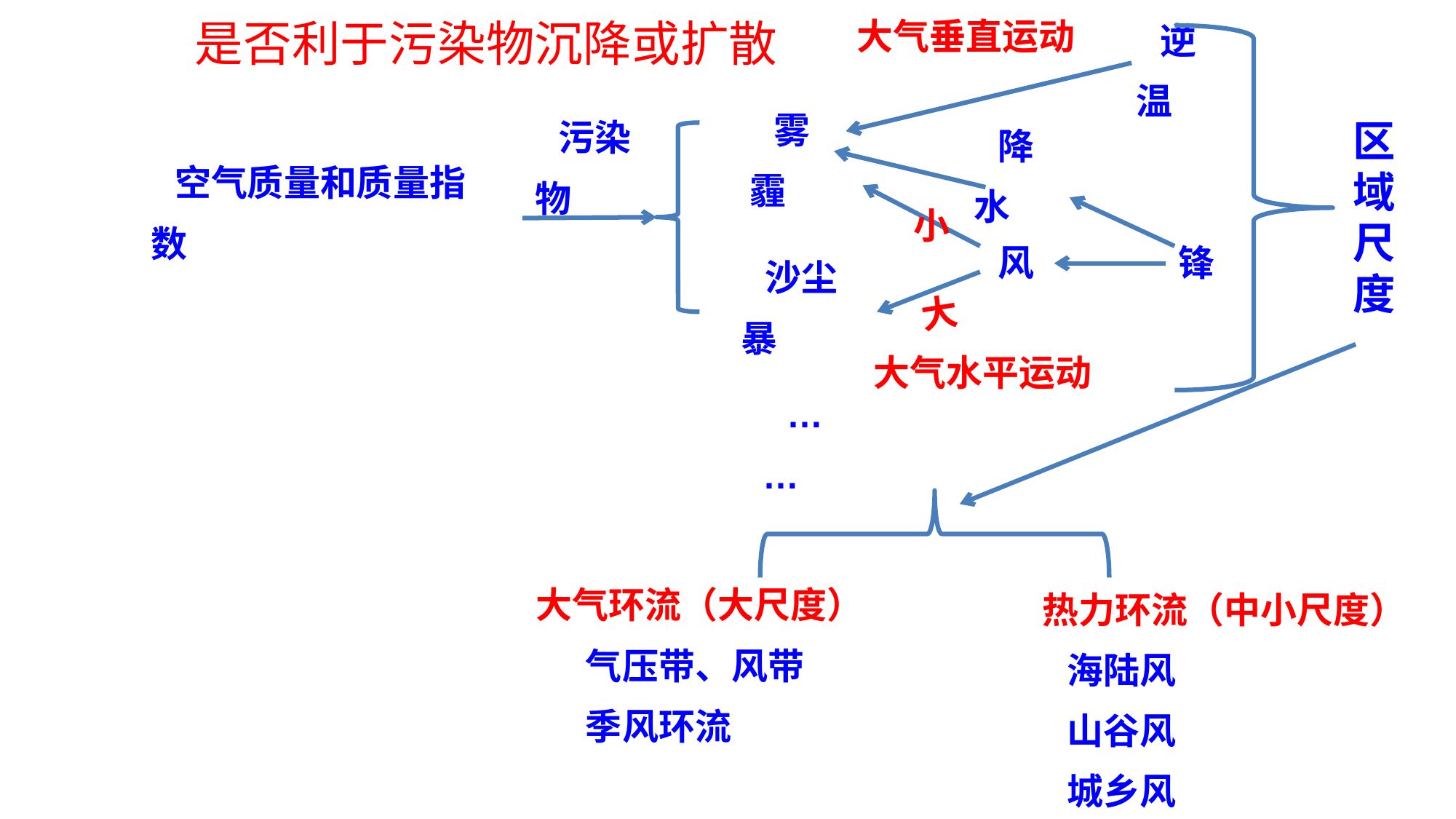

是否利于污染物沉降或扩散
大气垂直运动
逆温

区域尺度
雾霾

污染物
降水
空气质量和质量指数
小
锋
风
沙尘暴
大
大气水平运动

……
大气环流（大尺度）
     气压带、风带
     季风环流
热力环流（中小尺度）
  海陆风
  山谷风
  城乡风